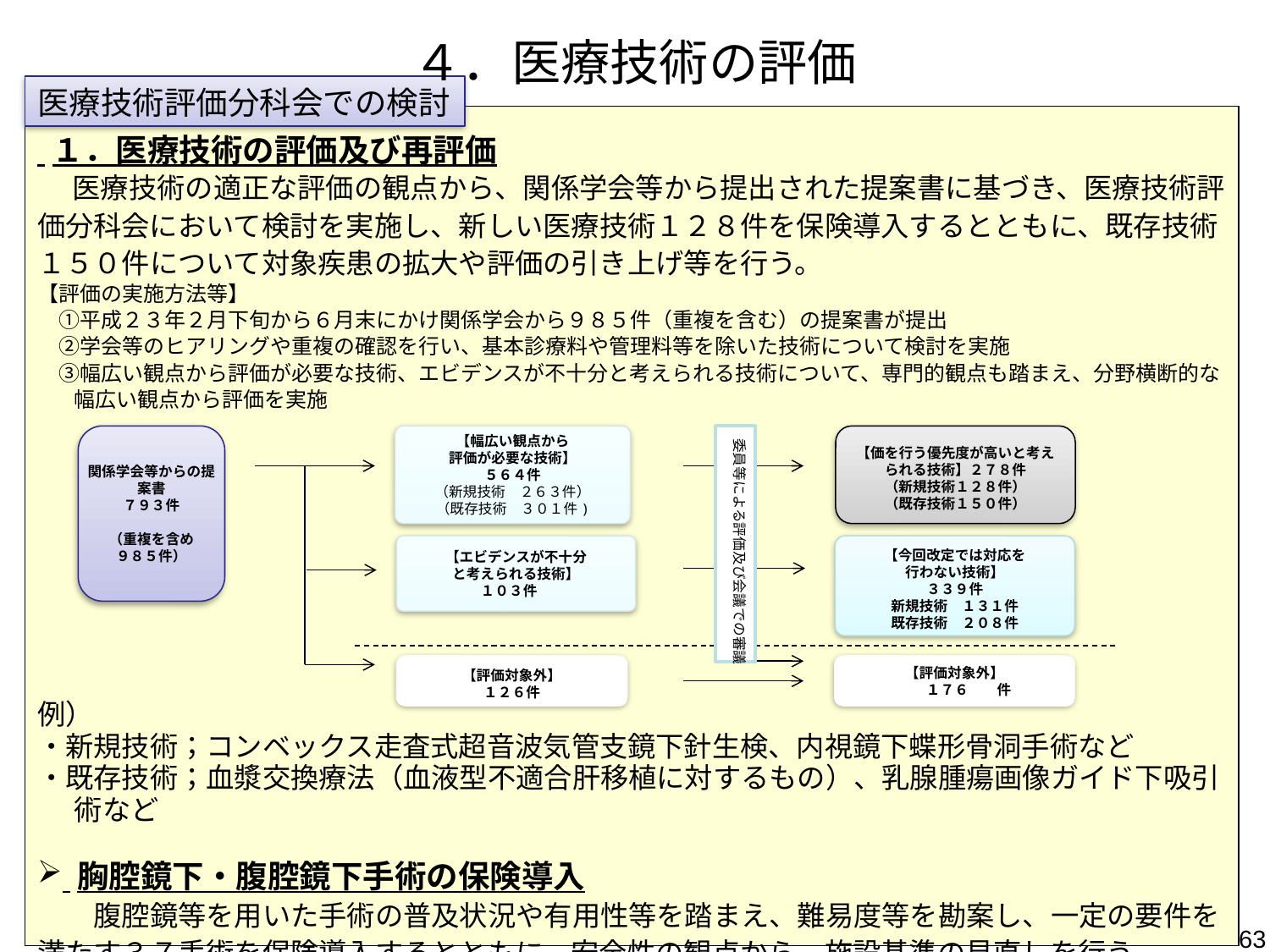

４．医療技術の評価
医療技術評価分科会での検討
 １．医療技術の評価及び再評価
　医療技術の適正な評価の観点から、関係学会等から提出された提案書に基づき、医療技術評価分科会において検討を実施し、新しい医療技術１２８件を保険導入するとともに、既存技術１５０件について対象疾患の拡大や評価の引き上げ等を行う。
【評価の実施方法等】
　①平成２３年２月下旬から６月末にかけ関係学会から９８５件（重複を含む）の提案書が提出
　②学会等のヒアリングや重複の確認を行い、基本診療料や管理料等を除いた技術について検討を実施
　③幅広い観点から評価が必要な技術、エビデンスが不十分と考えられる技術について、専門的観点も踏まえ、分野横断的な幅広い観点から評価を実施

例）
・新規技術；コンベックス走査式超音波気管支鏡下針生検、内視鏡下蝶形骨洞手術など
・既存技術；血漿交換療法（血液型不適合肝移植に対するもの）、乳腺腫瘍画像ガイド下吸引術など

 胸腔鏡下・腹腔鏡下手術の保険導入
　　腹腔鏡等を用いた手術の普及状況や有用性等を踏まえ、難易度等を勘案し、一定の要件を満たす３７手術を保険導入するとともに、安全性の観点から、施設基準の見直しを行う。
関係学会等からの提案書
７９３件

（重複を含め
９８５件）
【幅広い観点から
評価が必要な技術】
５６４件
（新規技術　２６３件）
（既存技術　３０１件)
委員等による評価及び会議での審議
【価を行う優先度が高いと考えられる技術】２７８件
（新規技術１２８件）
（既存技術１５０件）
【エビデンスが不十分
と考えられる技術】
１０３件
【今回改定では対応を
行わない技術】
３３９件
新規技術　１３１件
既存技術　２０８件
【評価対象外】
１２６件
【評価対象外】
　　１７６　　件
63